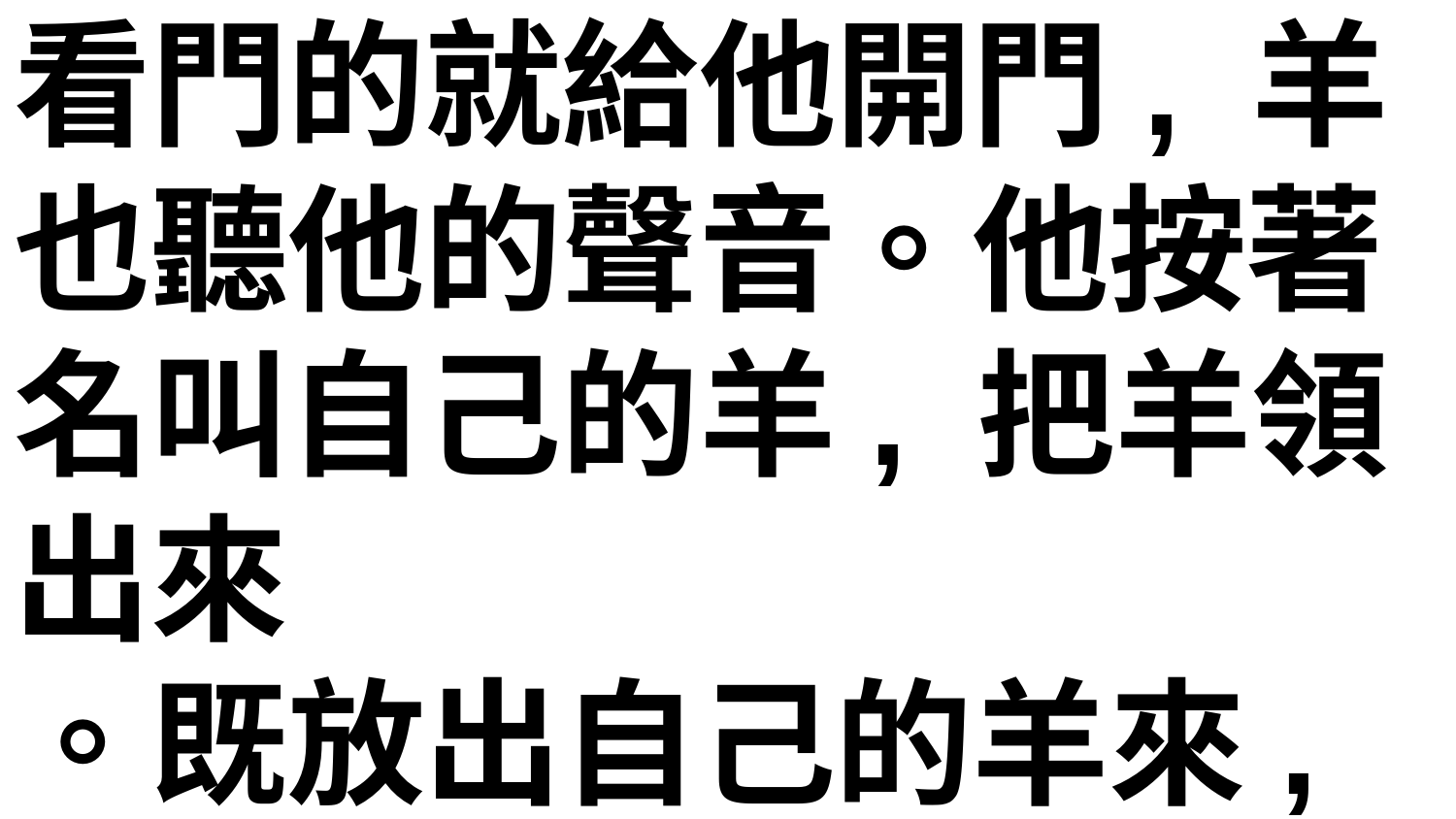

看門的就給他開門, 羊也聽他的聲音。他按著名叫自己的羊, 把羊領出來
。既放出自己的羊來, 就在前頭走, 羊也跟著他,